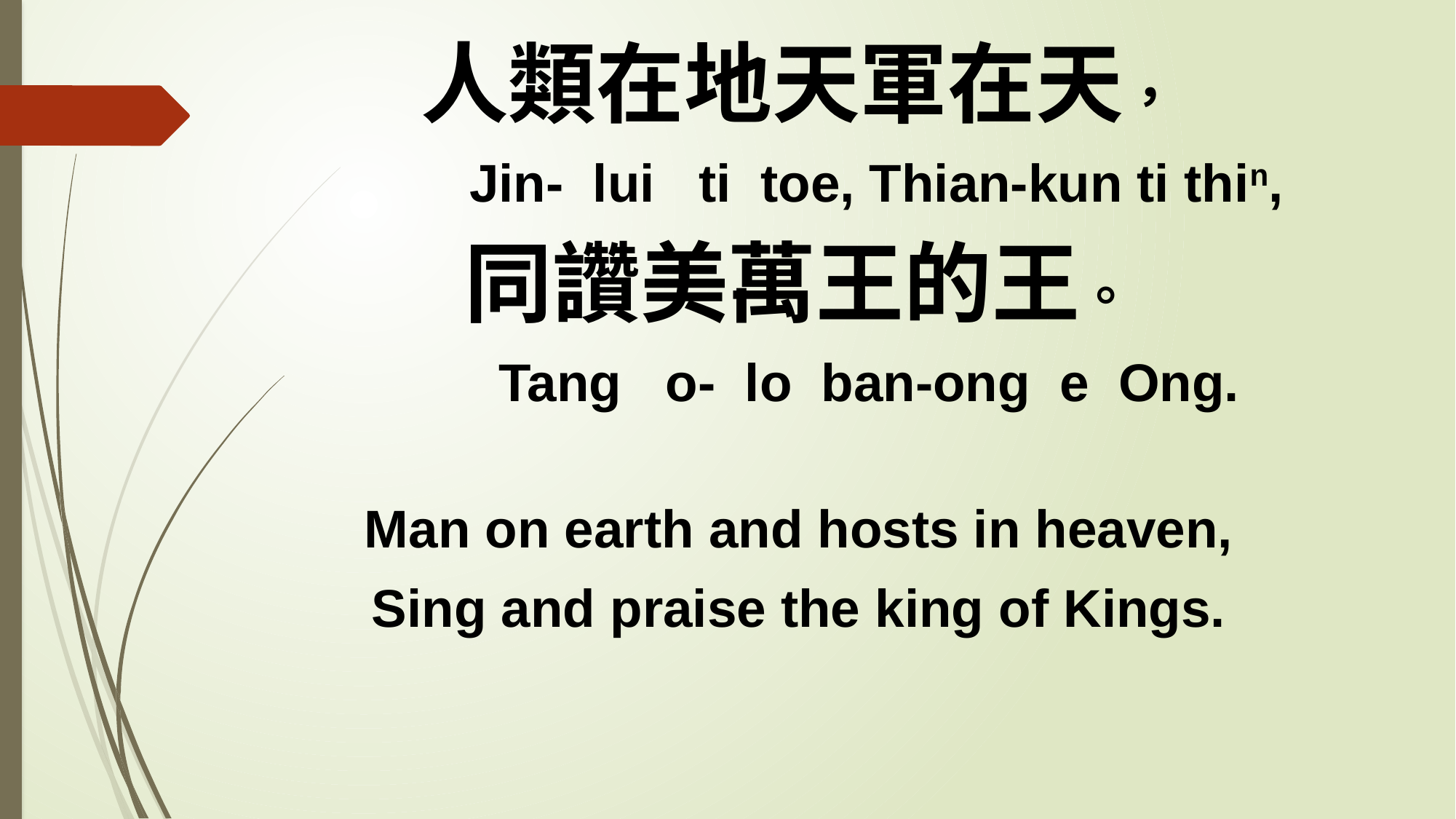

人類在地天軍在天，
             Jin-  lui   ti  toe, Thian-kun ti thin,
同讚美萬王的王。
               Tang   o-  lo  ban-ong  e  Ong.

Man on earth and hosts in heaven,
Sing and praise the king of Kings.